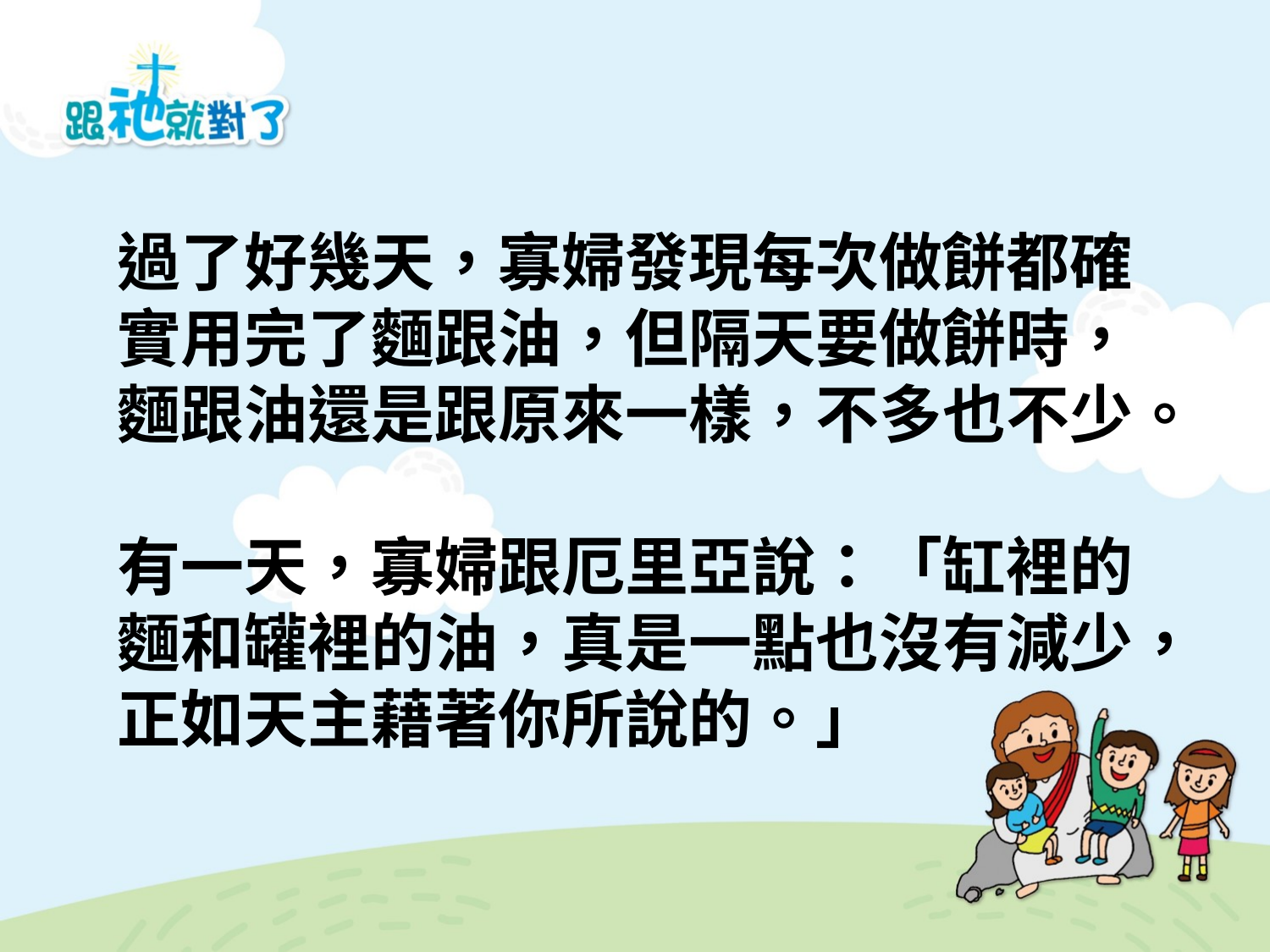

過了好幾天，寡婦發現每次做餅都確實用完了麵跟油，但隔天要做餅時，麵跟油還是跟原來一樣，不多也不少。

有一天，寡婦跟厄里亞說：「缸裡的麵和罐裡的油，真是一點也沒有減少，正如天主藉著你所說的。」